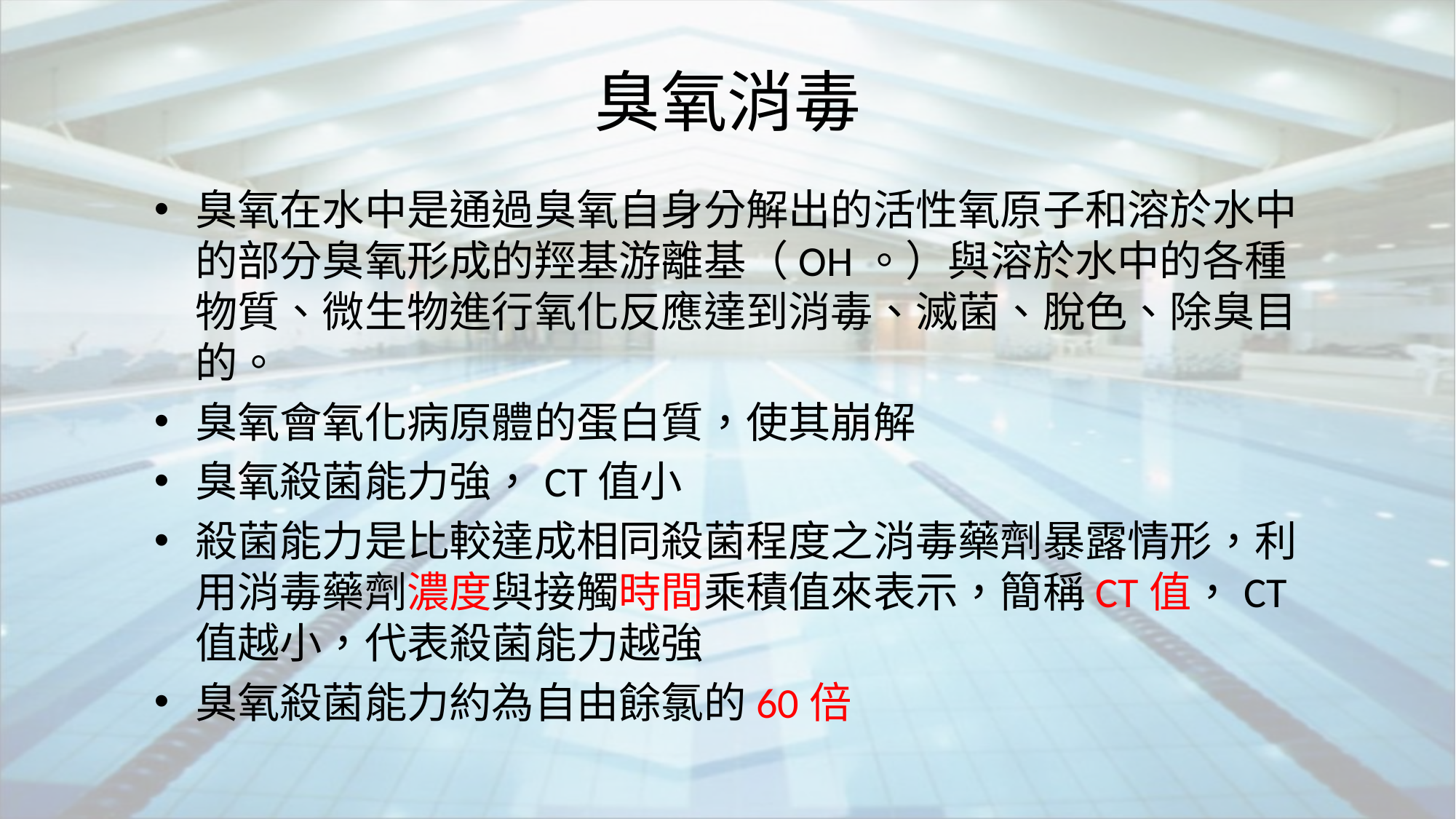

# 臭氧消毒
臭氧在水中是通過臭氧自身分解出的活性氧原子和溶於水中的部分臭氧形成的羥基游離基（OH。）與溶於水中的各種物質、微生物進行氧化反應達到消毒、滅菌、脫色、除臭目的。
臭氧會氧化病原體的蛋白質，使其崩解
臭氧殺菌能力強，CT值小
殺菌能力是比較達成相同殺菌程度之消毒藥劑暴露情形，利用消毒藥劑濃度與接觸時間乘積值來表示，簡稱CT值，CT值越小，代表殺菌能力越強
臭氧殺菌能力約為自由餘氯的60倍